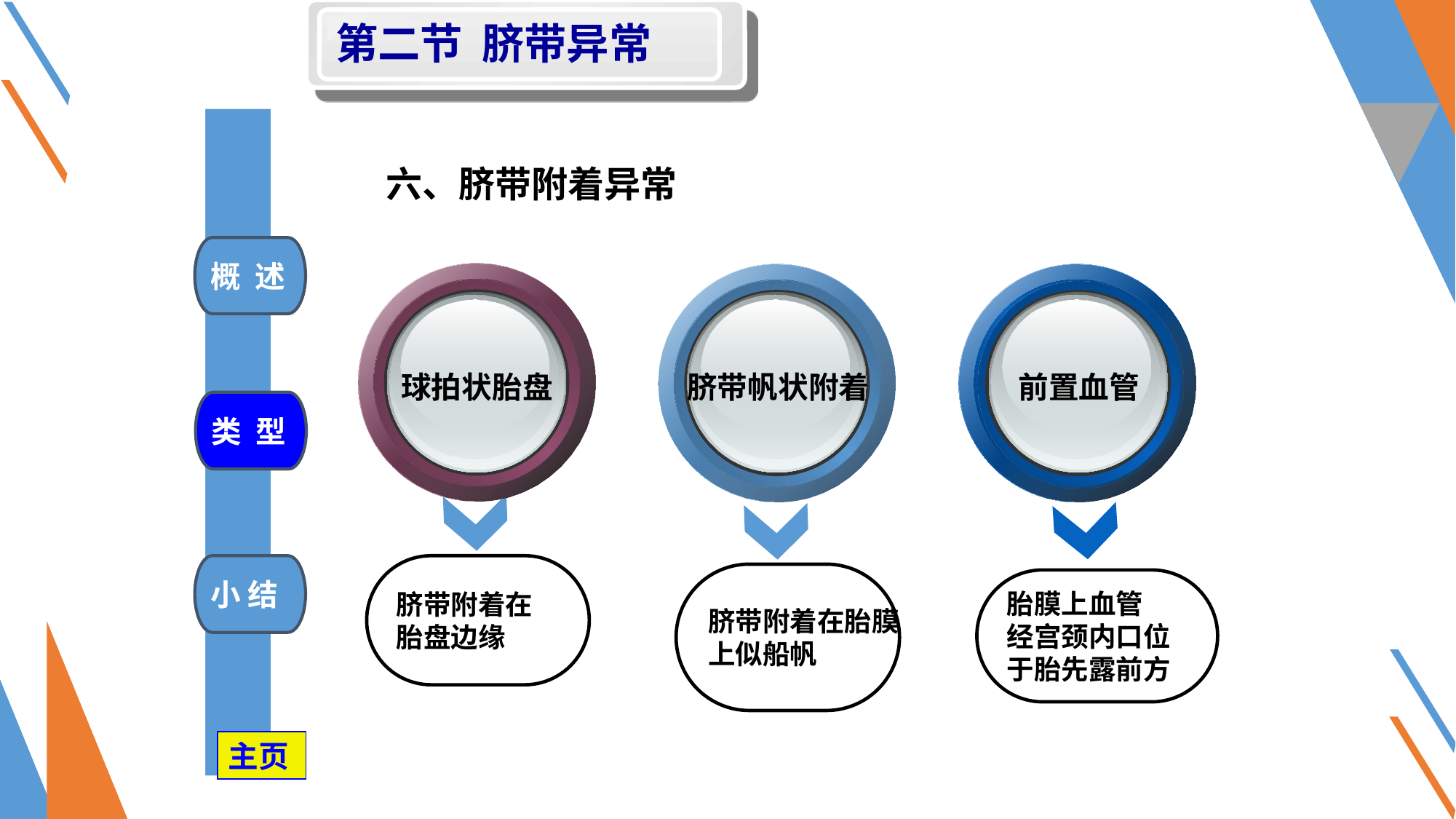

第二节  脐带异常

六、脐带附着异常
概  述

球拍状胎盘
脐带帆状附着
前置血管
类  型

小 结
脐带附着在
胎盘边缘
脐带附着在胎膜
上似船帆
胎膜上血管
经宫颈内口位
于胎先露前方
主页